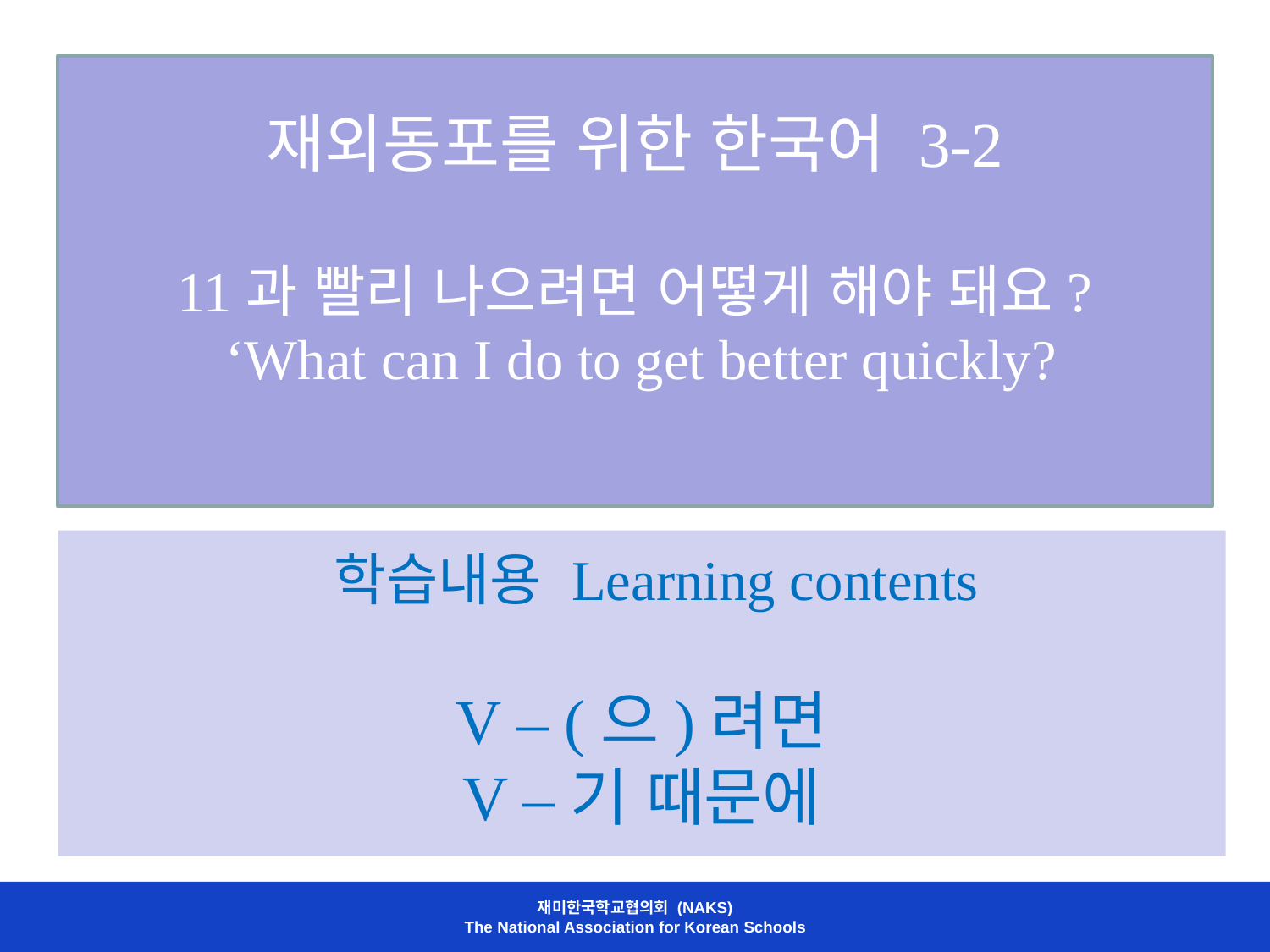

# 재외동포를 위한 한국어 3-2 11과 빨리 나으려면 어떻게 해야 돼요? ‘What can I do to get better quickly?
 학습내용 Learning contents

V – (으)려면
V –기 때문에

재미한국학교협의회 (NAKS)
The National Association for Korean Schools